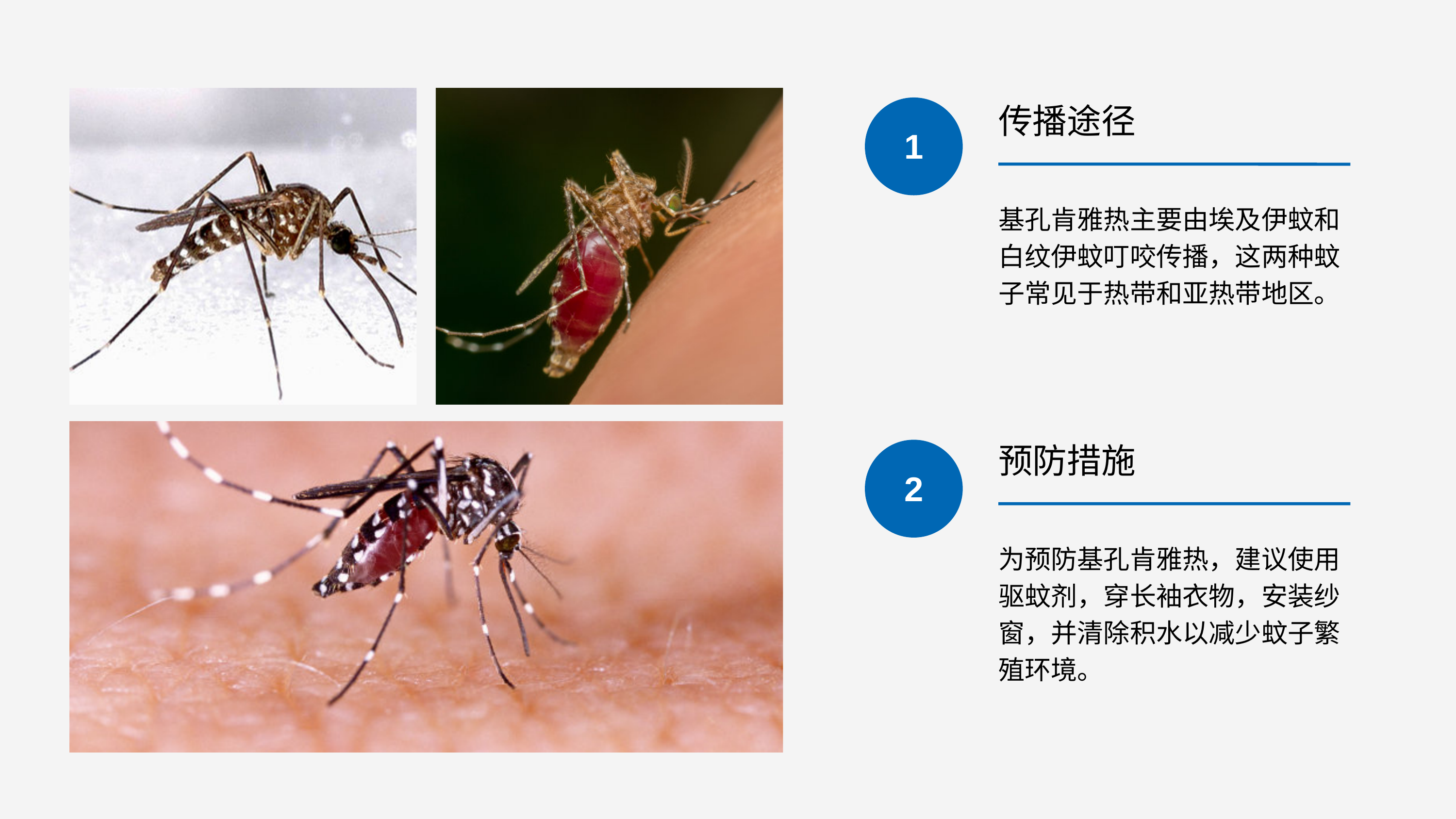

传播途径

1

基孔肯雅热主要由埃及伊蚊和白纹伊蚊叮咬传播，这两种蚊子常见于热带和亚热带地区。

预防措施

2

为预防基孔肯雅热，建议使用驱蚊剂，穿长袖衣物，安装纱窗，并清除积水以减少蚊子繁殖环境。